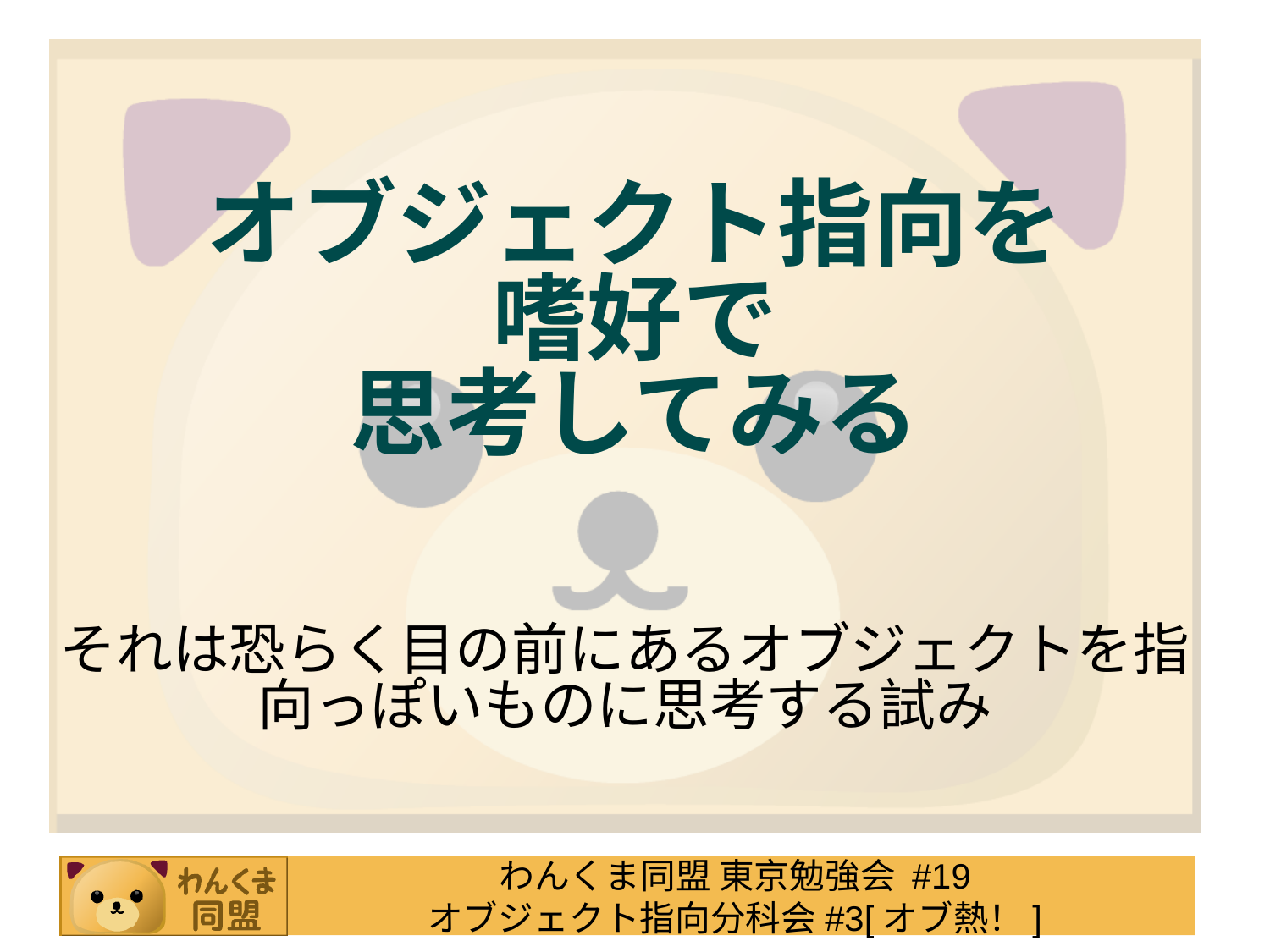

# オブジェクト指向を 嗜好で 思考してみる

それは恐らく目の前にあるオブジェクトを指向っぽいものに思考する試み